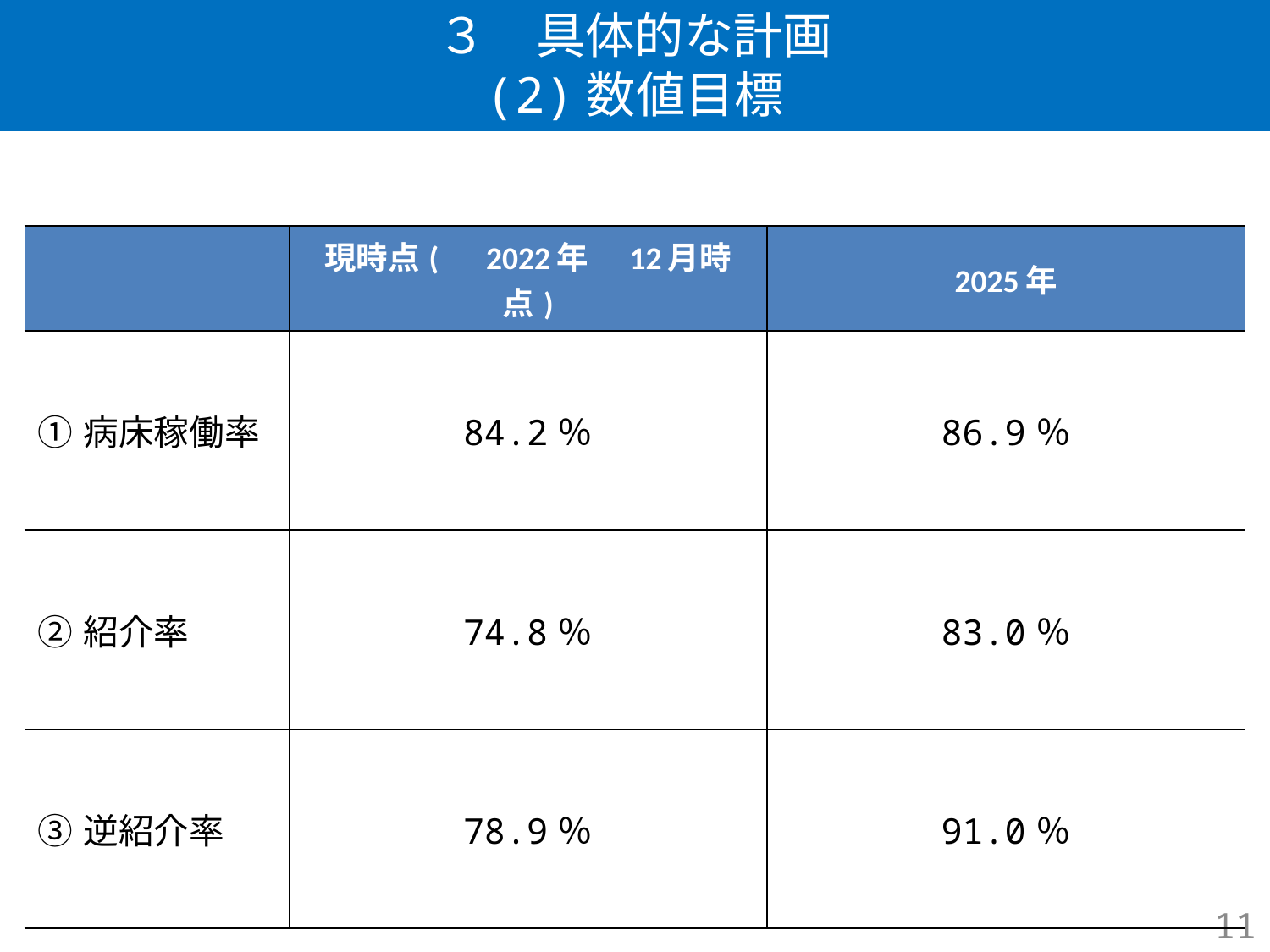

# ３　具体的な計画 (2)数値目標
|  | 現時点(　2022年　12月時点) | 2025年 |
| --- | --- | --- |
| ①病床稼働率 | 84.2％ | 86.9％ |
| ②紹介率 | 74.8％ | 83.0％ |
| ③逆紹介率 | 78.9％ | 91.0％ |
11